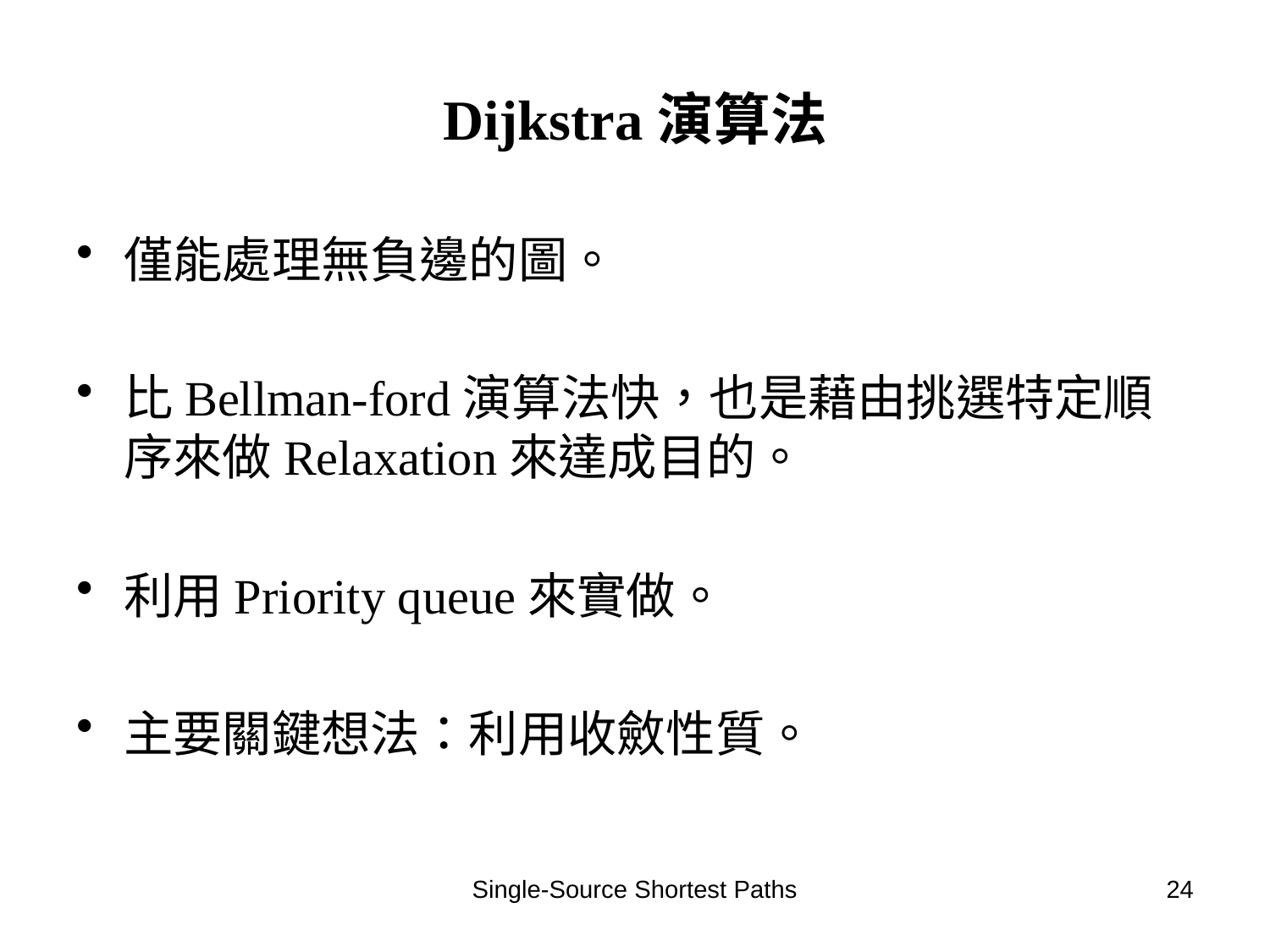

# Dijkstra演算法
僅能處理無負邊的圖。

比Bellman-ford演算法快，也是藉由挑選特定順序來做Relaxation來達成目的。

利用Priority queue來實做。

主要關鍵想法：利用收斂性質。
Single-Source Shortest Paths
24